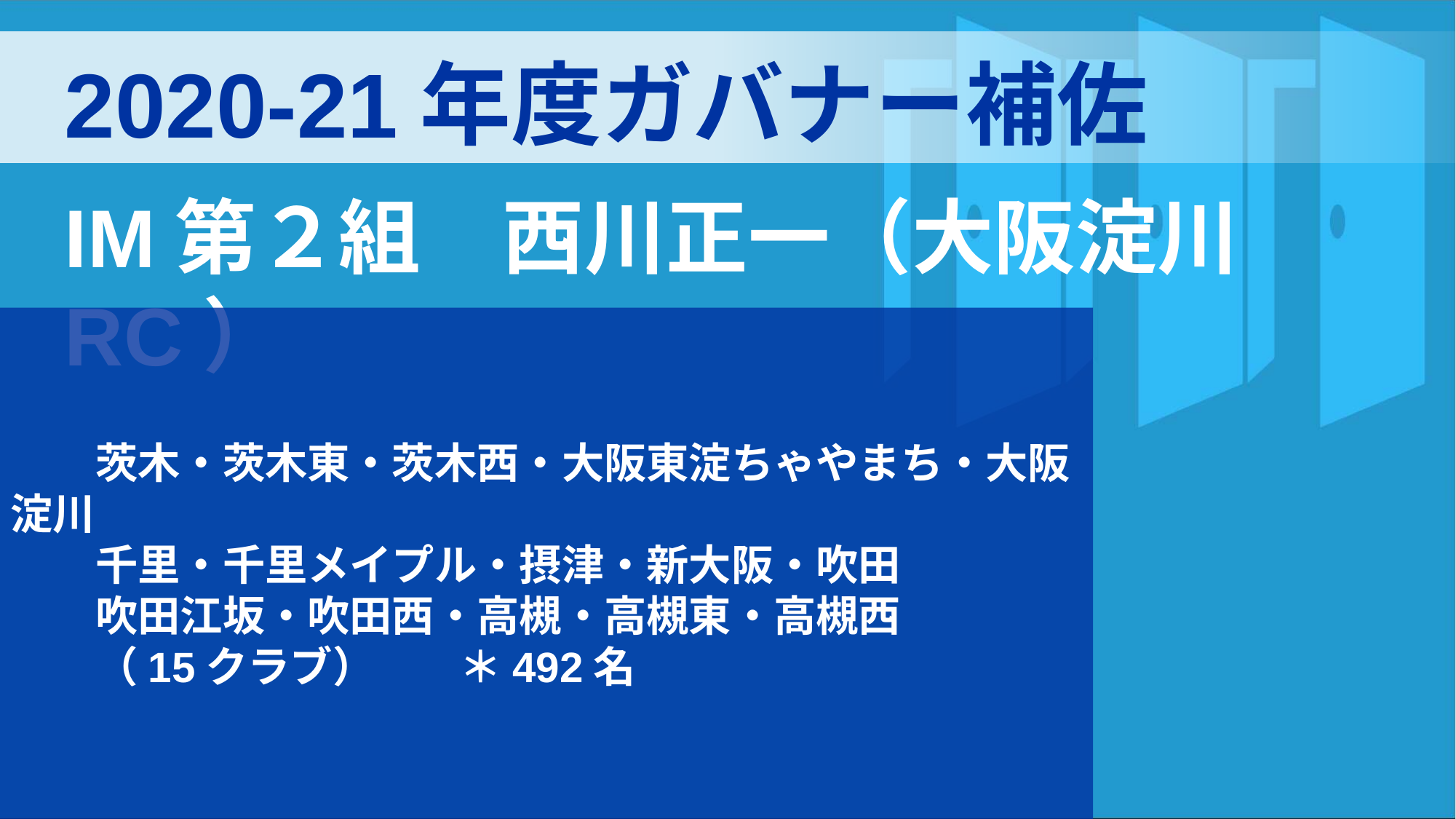

2020-21年度ガバナー補佐
IM第２組　西川正一（大阪淀川RC）
　　茨木・茨木東・茨木西・大阪東淀ちゃやまち・大阪淀川
　　千里・千里メイプル・摂津・新大阪・吹田
　　吹田江坂・吹田西・高槻・高槻東・高槻西
　　（15クラブ）　　＊492名